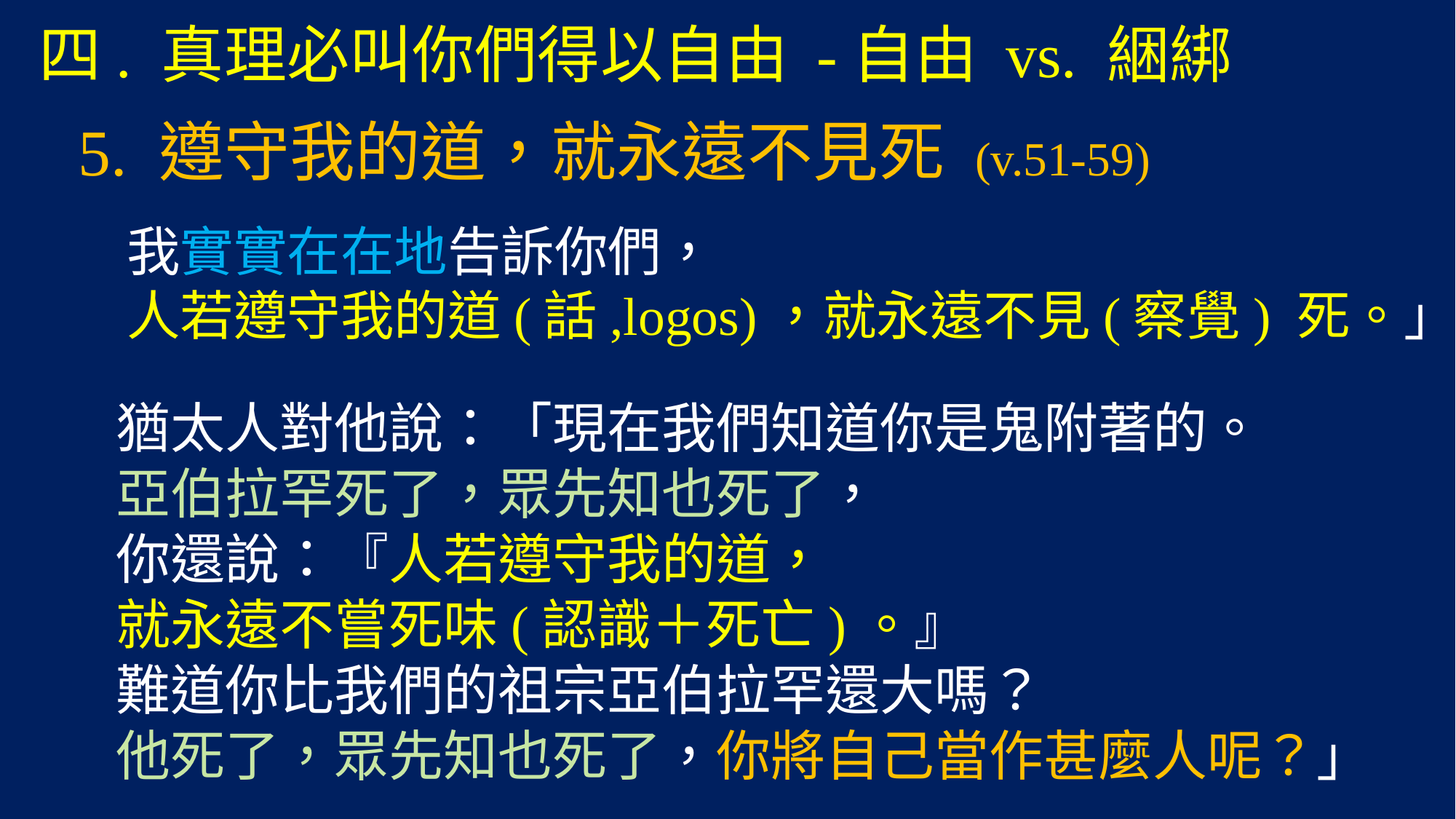

# 四. 真理必叫你們得以自由 -自由 vs. 綑綁
5. 遵守我的道，就永遠不見死 (v.51-59)

   我實實在在地告訴你們，
   人若遵守我的道(話,logos)，就永遠不見(察覺) 死。」

猶太人對他說：「現在我們知道你是鬼附著的。
亞伯拉罕死了，眾先知也死了，
你還說：『人若遵守我的道，
就永遠不嘗死味(認識＋死亡)。』
難道你比我們的祖宗亞伯拉罕還大嗎？
他死了，眾先知也死了，你將自己當作甚麼人呢？」